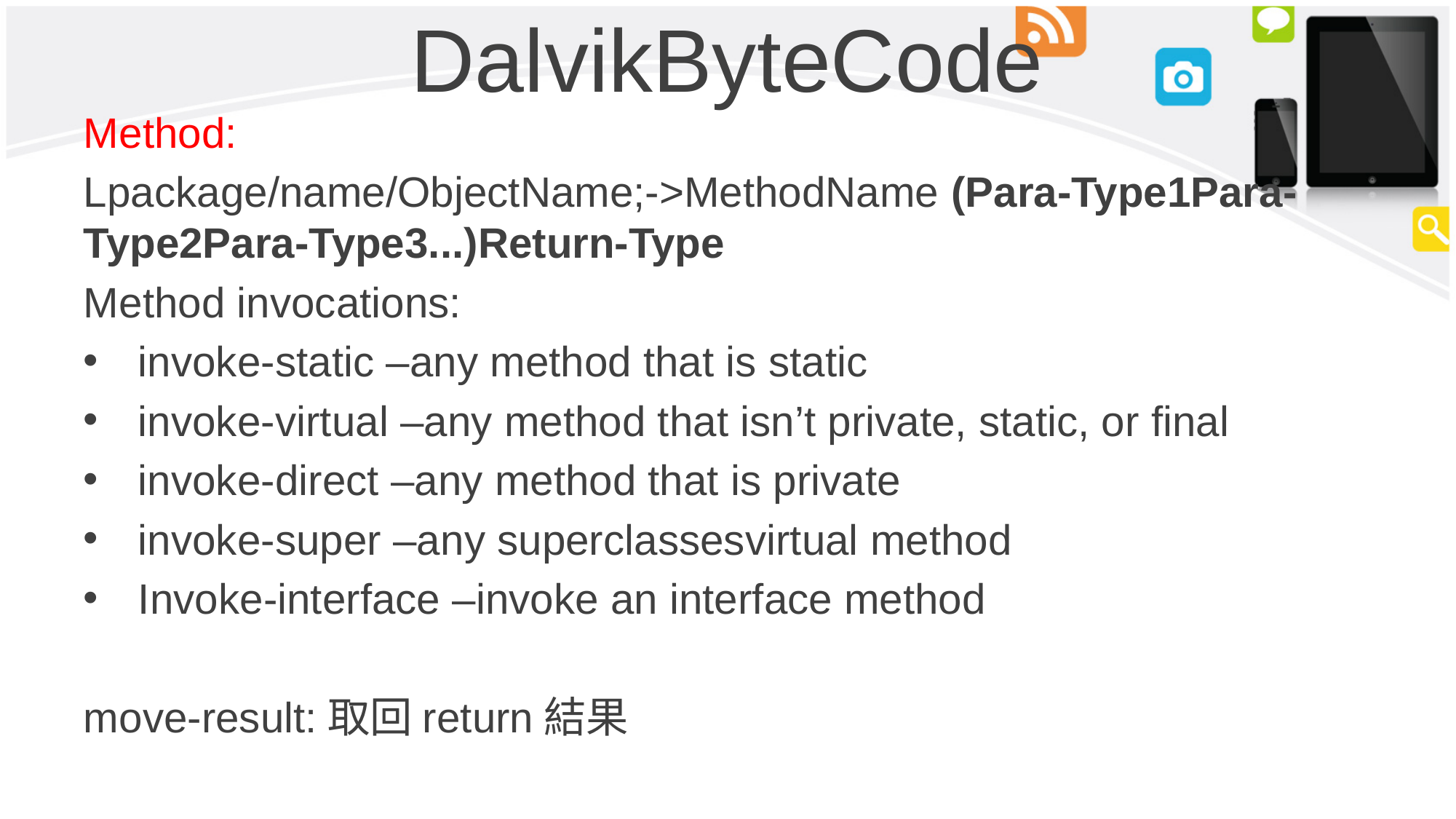

# DalvikByteCode
Method:
Lpackage/name/ObjectName;->MethodName (Para-Type1Para-Type2Para-Type3...)Return-Type
Method invocations:
invoke-static –any method that is static
invoke-virtual –any method that isn’t private, static, or final
invoke-direct –any method that is private
invoke-super –any superclassesvirtual method
Invoke-interface –invoke an interface method

move-result:取回return結果